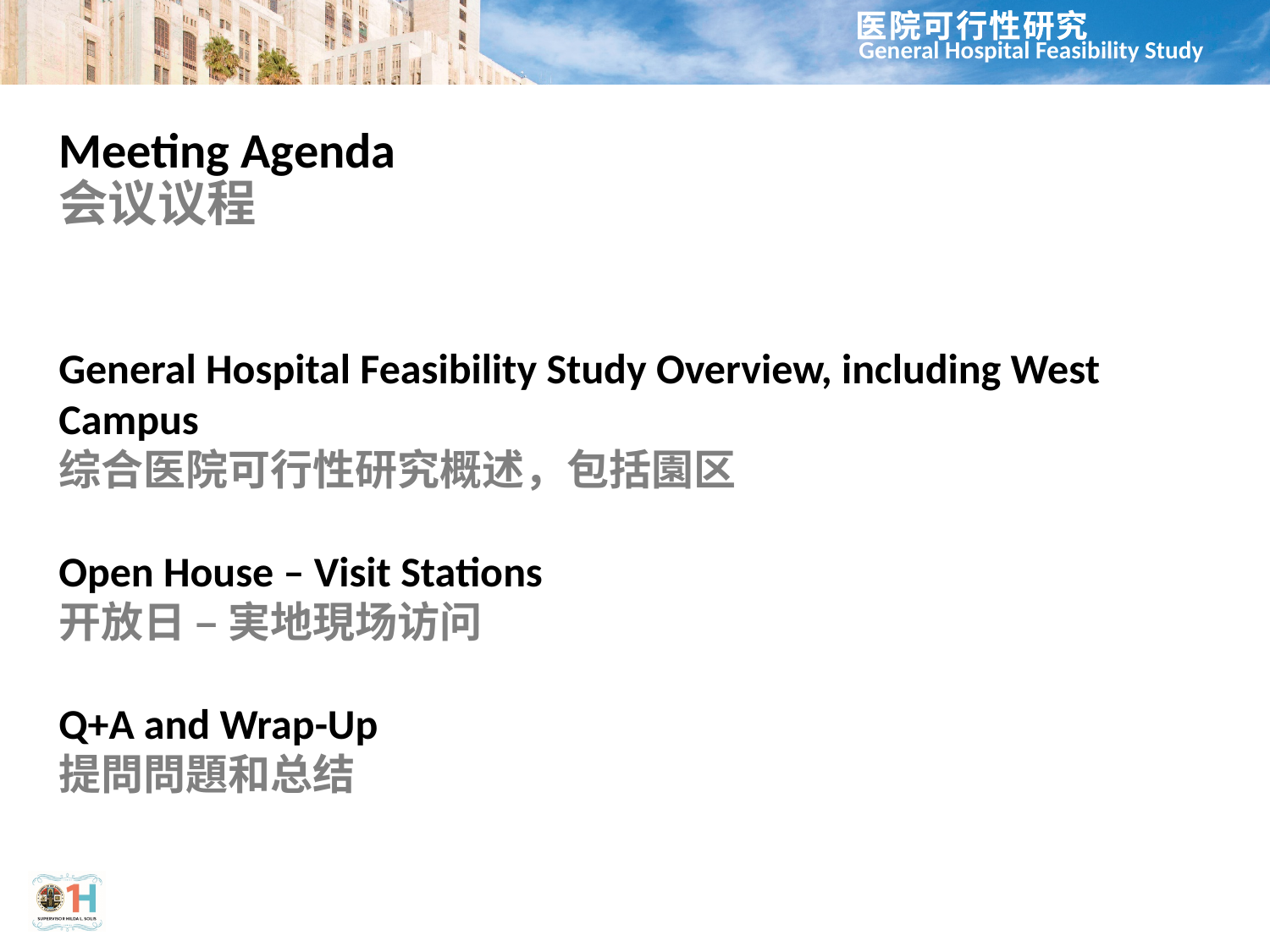

医院可行性研究
# Meeting Agenda 会议议程
General Hospital Feasibility Study Overview, including West Campus
综合医院可行性研究概述，包括園区

Open House – Visit Stations
开放日 – 実地現场访问

Q+A and Wrap-Up
提問問題和总结